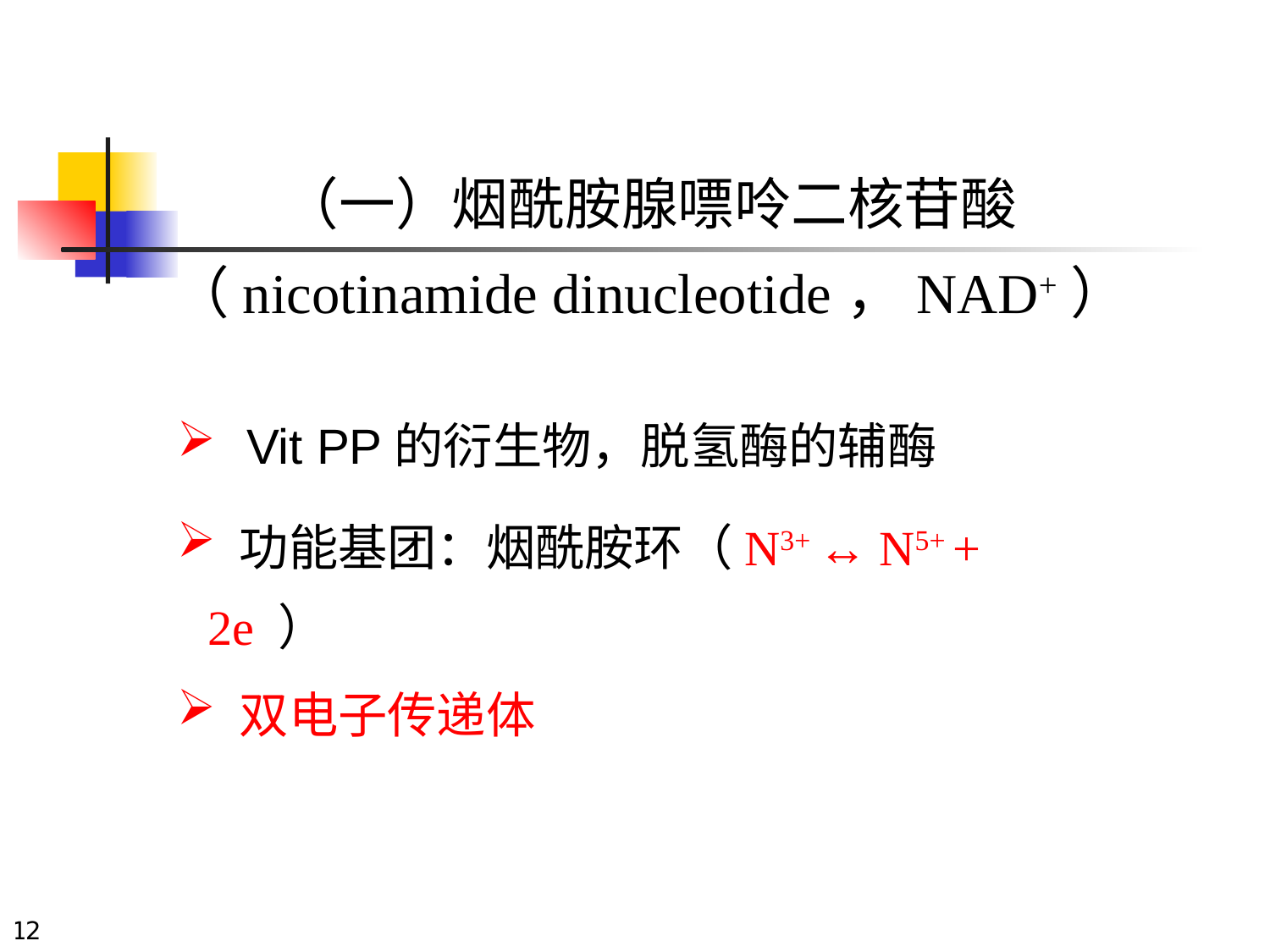

（一）烟酰胺腺嘌呤二核苷酸
（nicotinamide dinucleotide，NAD+）
 Vit PP的衍生物，脱氢酶的辅酶
 功能基团：烟酰胺环（N3+ ↔ N5+ + 2e ）
 双电子传递体
12